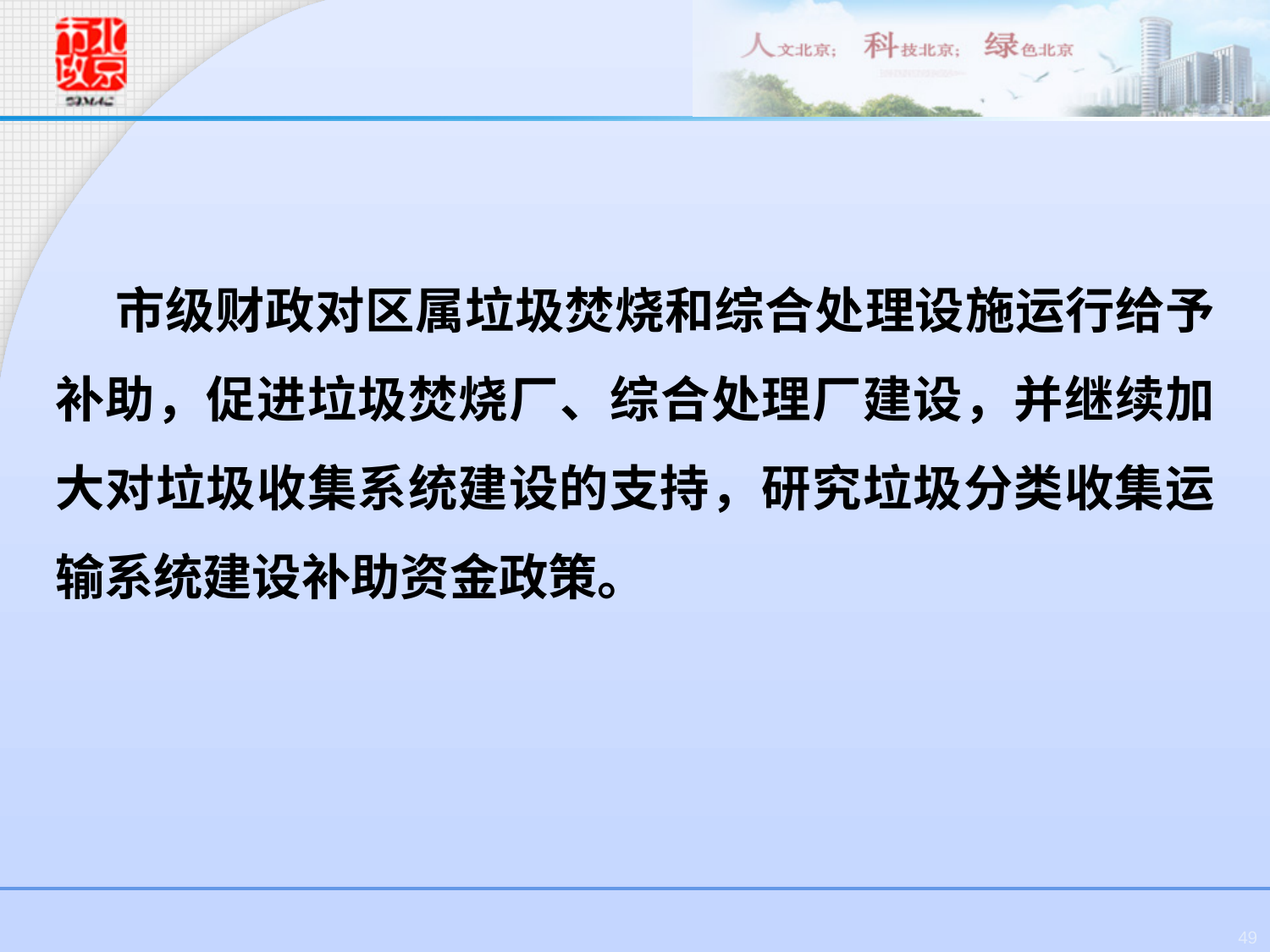

市级财政对区属垃圾焚烧和综合处理设施运行给予补助，促进垃圾焚烧厂、综合处理厂建设，并继续加大对垃圾收集系统建设的支持，研究垃圾分类收集运输系统建设补助资金政策。

49